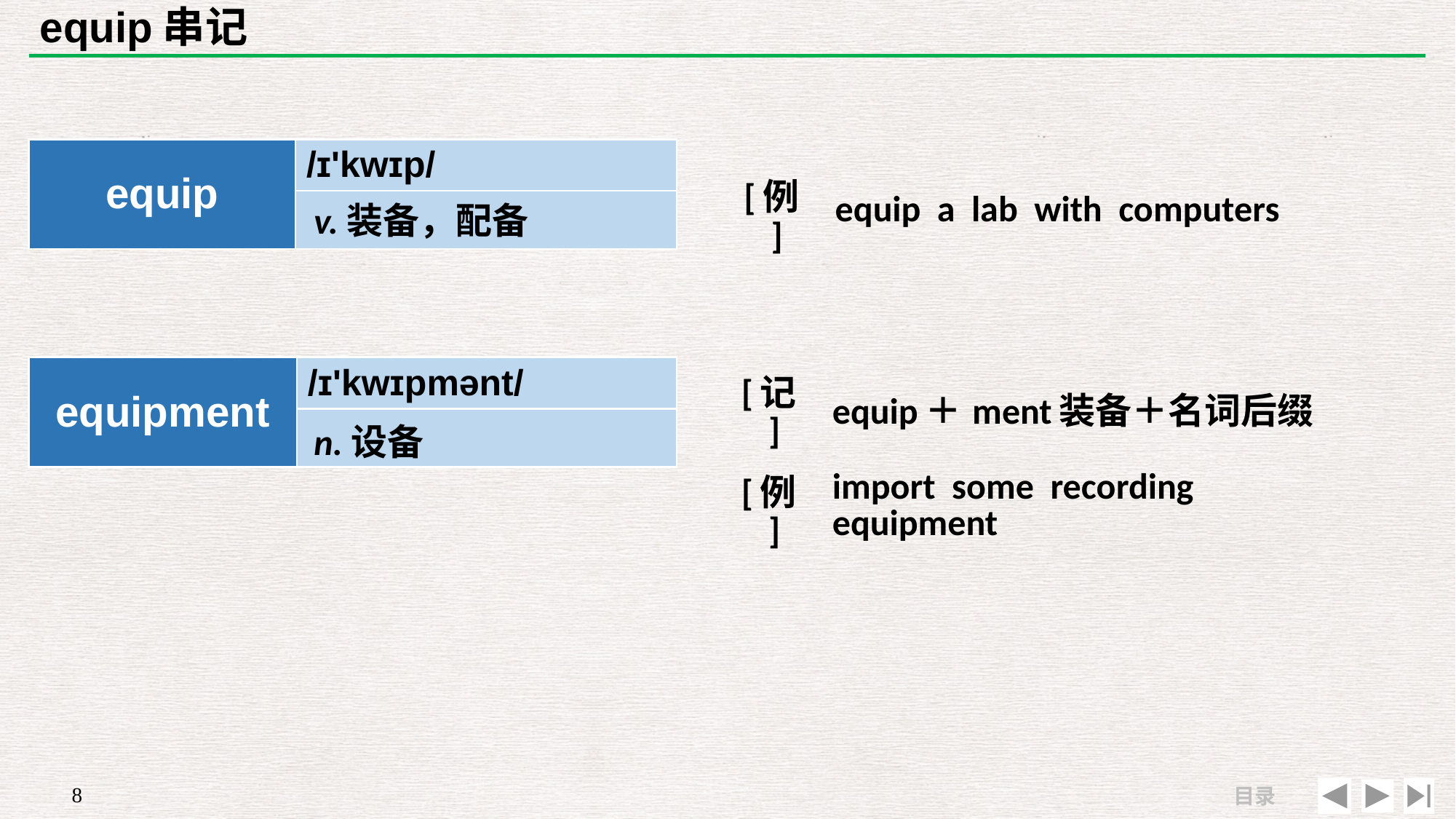

# equip串记

|  |  |
| --- | --- |
| [例] | equip a lab with computers |
| equip | /ɪ'kwɪp/ |
| --- | --- |
|  |  |
v.装备，配备
| equipment | /ɪ'kwɪpmənt/ |
| --- | --- |
|  |  |
| [记] | equip＋ment装备＋名词后缀 |
| --- | --- |
| [例] | import some recording equipment |
n.设备